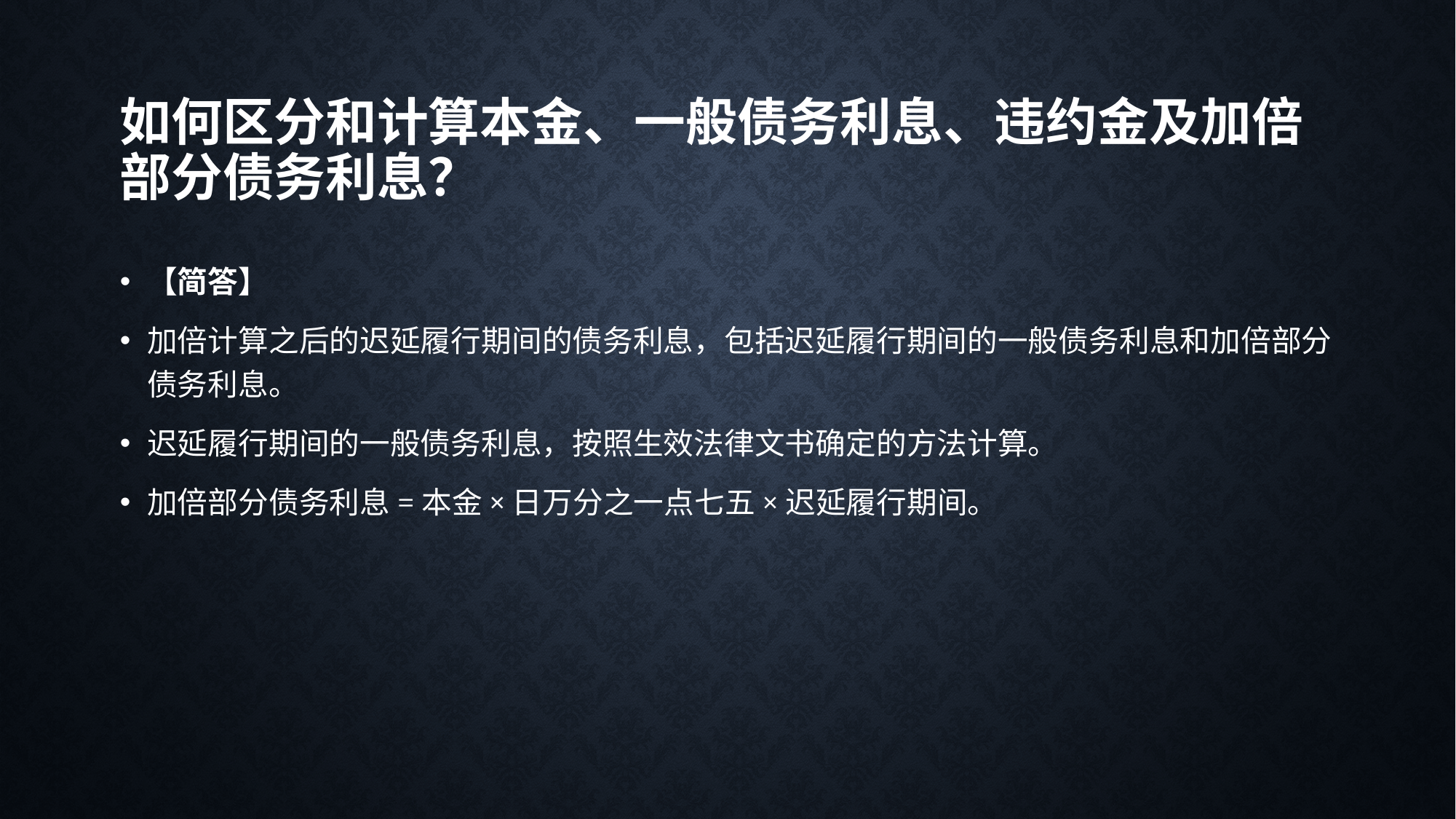

# 如何区分和计算本金、一般债务利息、违约金及加倍部分债务利息？
【简答】
加倍计算之后的迟延履行期间的债务利息，包括迟延履行期间的一般债务利息和加倍部分债务利息。
迟延履行期间的一般债务利息，按照生效法律文书确定的方法计算。
加倍部分债务利息=本金×日万分之一点七五×迟延履行期间。